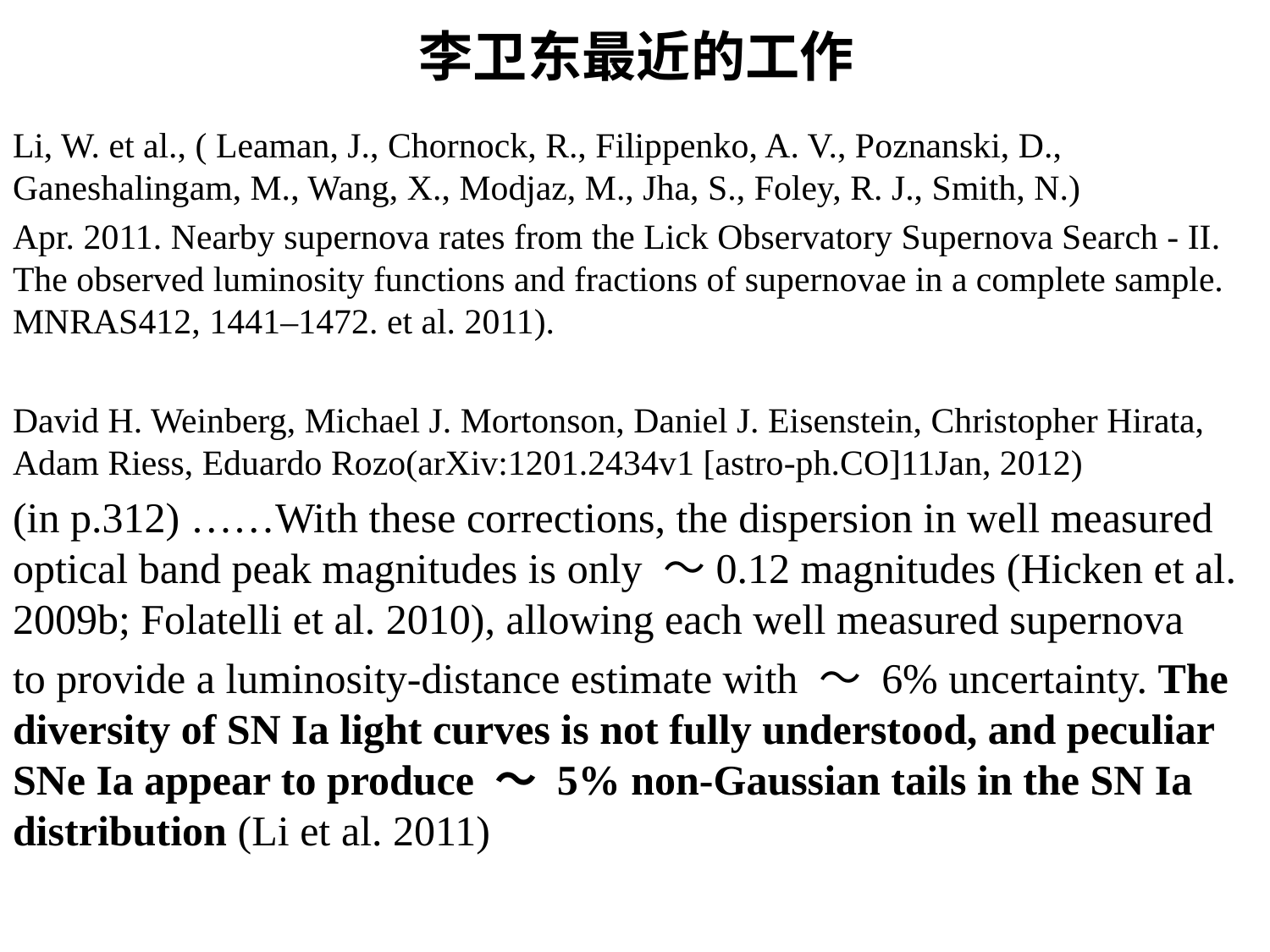

# 李卫东最近的工作
Li, W. et al., ( Leaman, J., Chornock, R., Filippenko, A. V., Poznanski, D., Ganeshalingam, M., Wang, X., Modjaz, M., Jha, S., Foley, R. J., Smith, N.)
Apr. 2011. Nearby supernova rates from the Lick Observatory Supernova Search - II. The observed luminosity functions and fractions of supernovae in a complete sample. MNRAS412, 1441–1472. et al. 2011).

David H. Weinberg, Michael J. Mortonson, Daniel J. Eisenstein, Christopher Hirata, Adam Riess, Eduardo Rozo(arXiv:1201.2434v1 [astro-ph.CO]11Jan, 2012)
(in p.312) ……With these corrections, the dispersion in well measured optical band peak magnitudes is only ～0.12 magnitudes (Hicken et al. 2009b; Folatelli et al. 2010), allowing each well measured supernova
to provide a luminosity-distance estimate with ～ 6% uncertainty. The diversity of SN Ia light curves is not fully understood, and peculiar SNe Ia appear to produce ～ 5% non-Gaussian tails in the SN Ia distribution (Li et al. 2011)